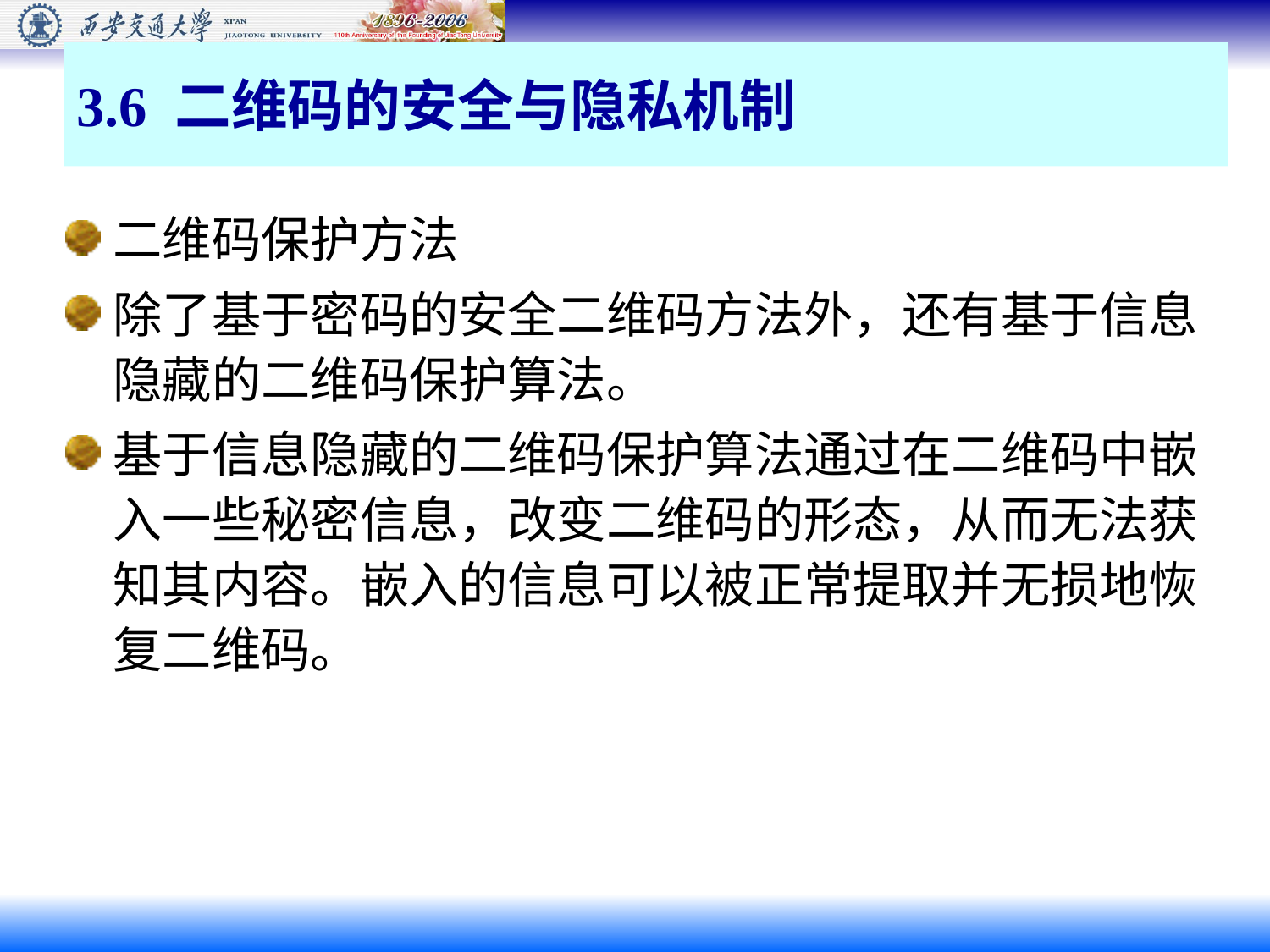

# 3.6 二维码的安全与隐私机制
二维码保护方法
除了基于密码的安全二维码方法外，还有基于信息隐藏的二维码保护算法。
基于信息隐藏的二维码保护算法通过在二维码中嵌入一些秘密信息，改变二维码的形态，从而无法获知其内容。嵌入的信息可以被正常提取并无损地恢复二维码。